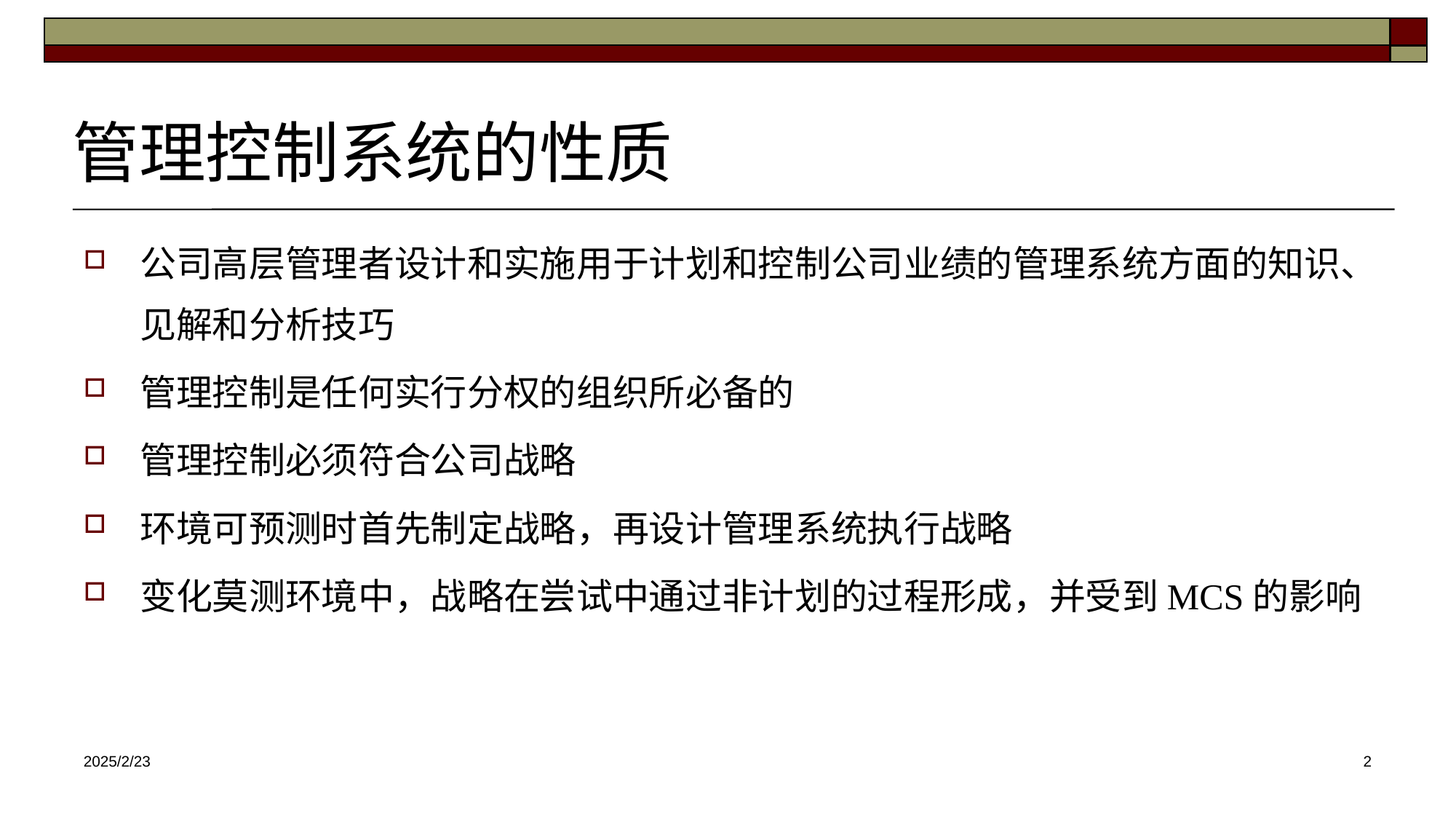

管理控制系统的性质
公司高层管理者设计和实施用于计划和控制公司业绩的管理系统方面的知识、见解和分析技巧
管理控制是任何实行分权的组织所必备的
管理控制必须符合公司战略
环境可预测时首先制定战略，再设计管理系统执行战略
变化莫测环境中，战略在尝试中通过非计划的过程形成，并受到MCS的影响
2025/2/23
2